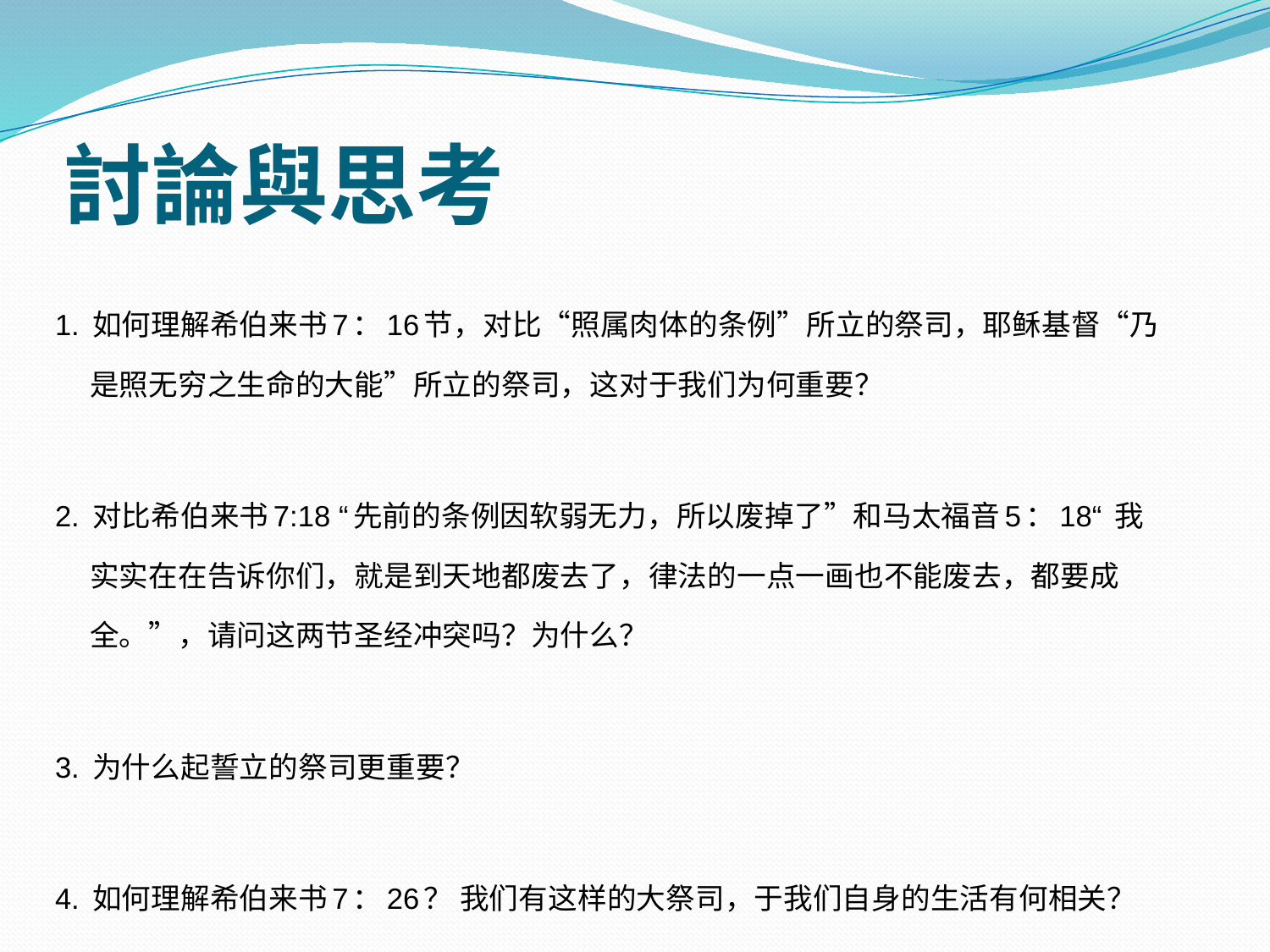

# 討論與思考
1. 如何理解希伯来书7：16节，对比“照属肉体的条例”所立的祭司，耶稣基督“乃是照无穷之生命的大能”所立的祭司，这对于我们为何重要？

2. 对比希伯来书7:18 “先前的条例因软弱无力，所以废掉了”和马太福音5：18“ 我实实在在告诉你们，就是到天地都废去了，律法的一点一画也不能废去，都要成全。”，请问这两节圣经冲突吗？为什么？

3. 为什么起誓立的祭司更重要？

4. 如何理解希伯来书7：26？ 我们有这样的大祭司，于我们自身的生活有何相关？